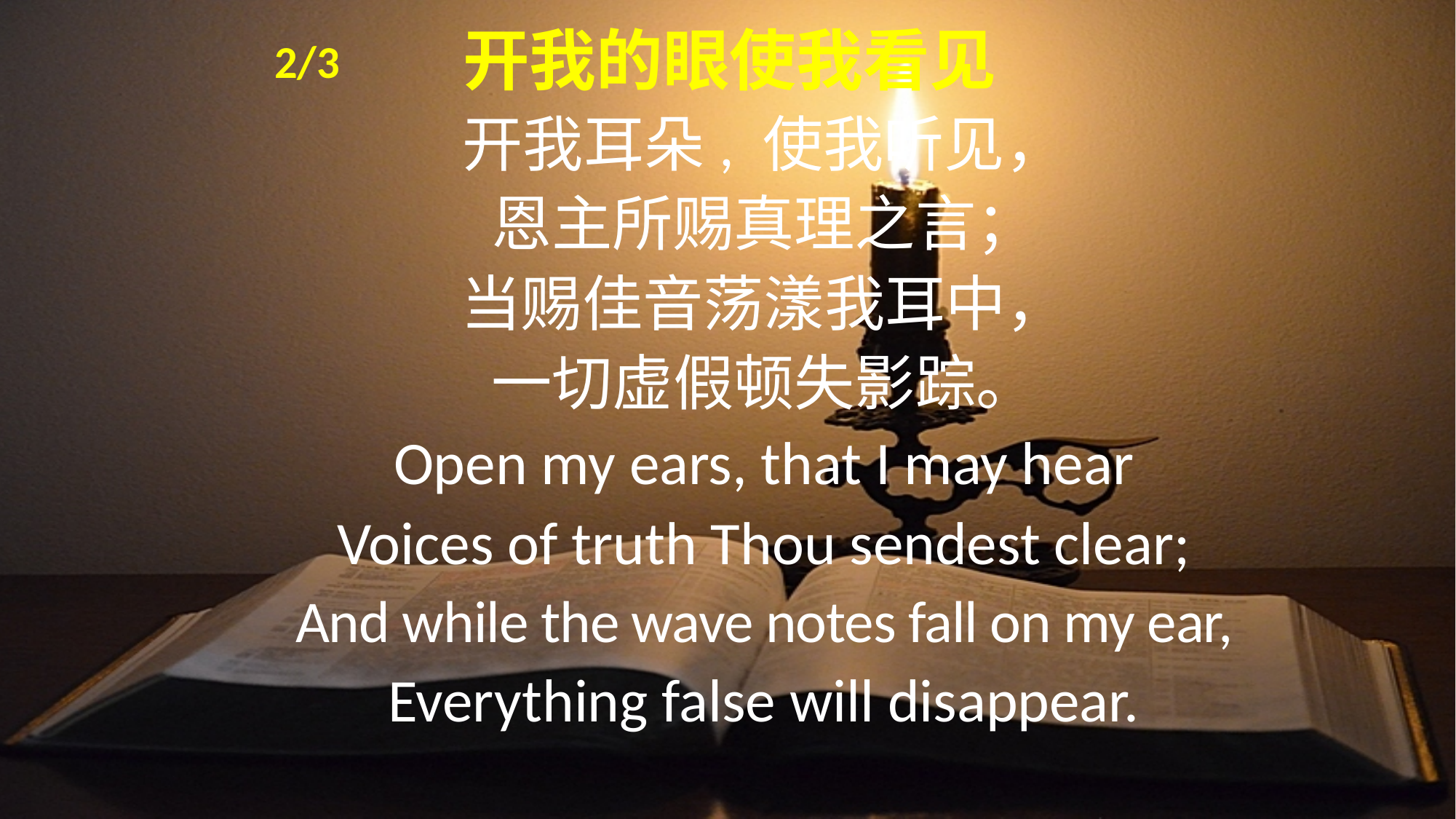

2/3
# 开我的眼使我看见
开我耳朵, 使我听见，
恩主所赐真理之言；
当赐佳音荡漾我耳中，
一切虚假顿失影踪。
Open my ears, that I may hear
Voices of truth Thou sendest clear;
And while the wave notes fall on my ear,
Everything false will disappear.